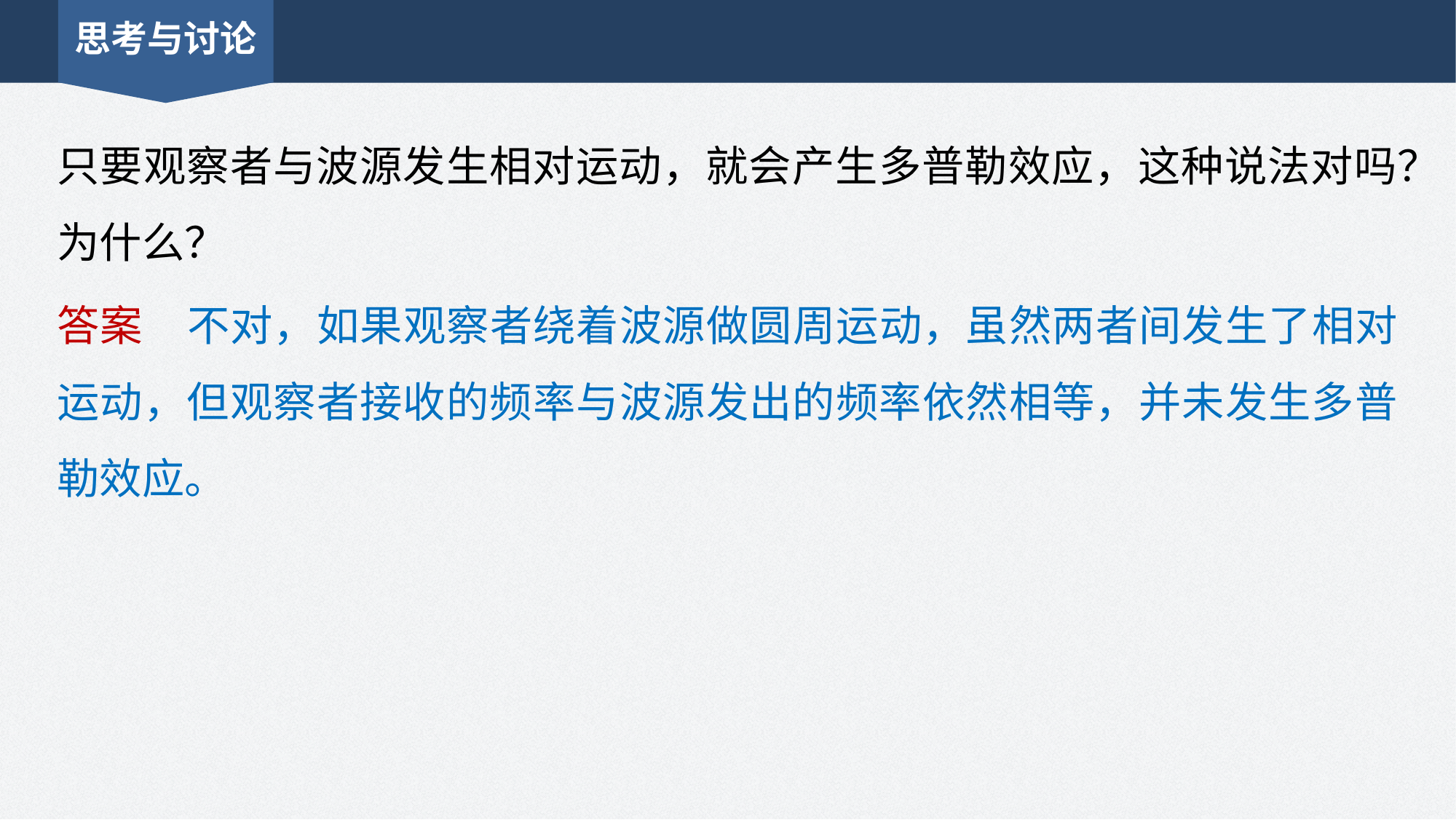

思考与讨论
只要观察者与波源发生相对运动，就会产生多普勒效应，这种说法对吗？为什么？
答案　不对，如果观察者绕着波源做圆周运动，虽然两者间发生了相对运动，但观察者接收的频率与波源发出的频率依然相等，并未发生多普勒效应。